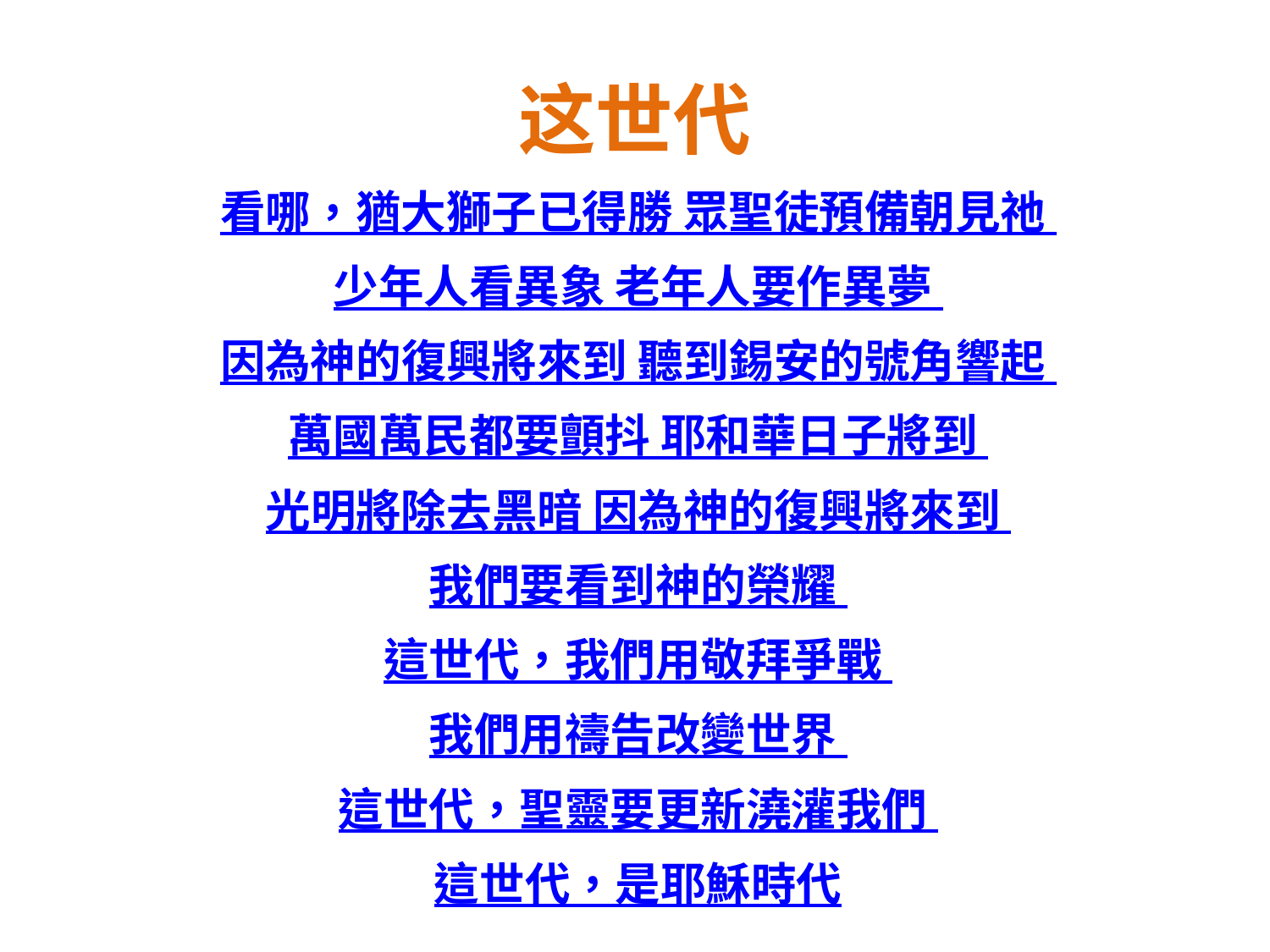

# 这世代
看哪，猶大獅子已得勝 眾聖徒預備朝見祂
少年人看異象 老年人要作異夢
因為神的復興將來到 聽到錫安的號角響起
萬國萬民都要顫抖 耶和華日子將到
光明將除去黑暗 因為神的復興將來到
我們要看到神的榮耀
這世代，我們用敬拜爭戰
我們用禱告改變世界
這世代，聖靈要更新澆灌我們
這世代，是耶穌時代